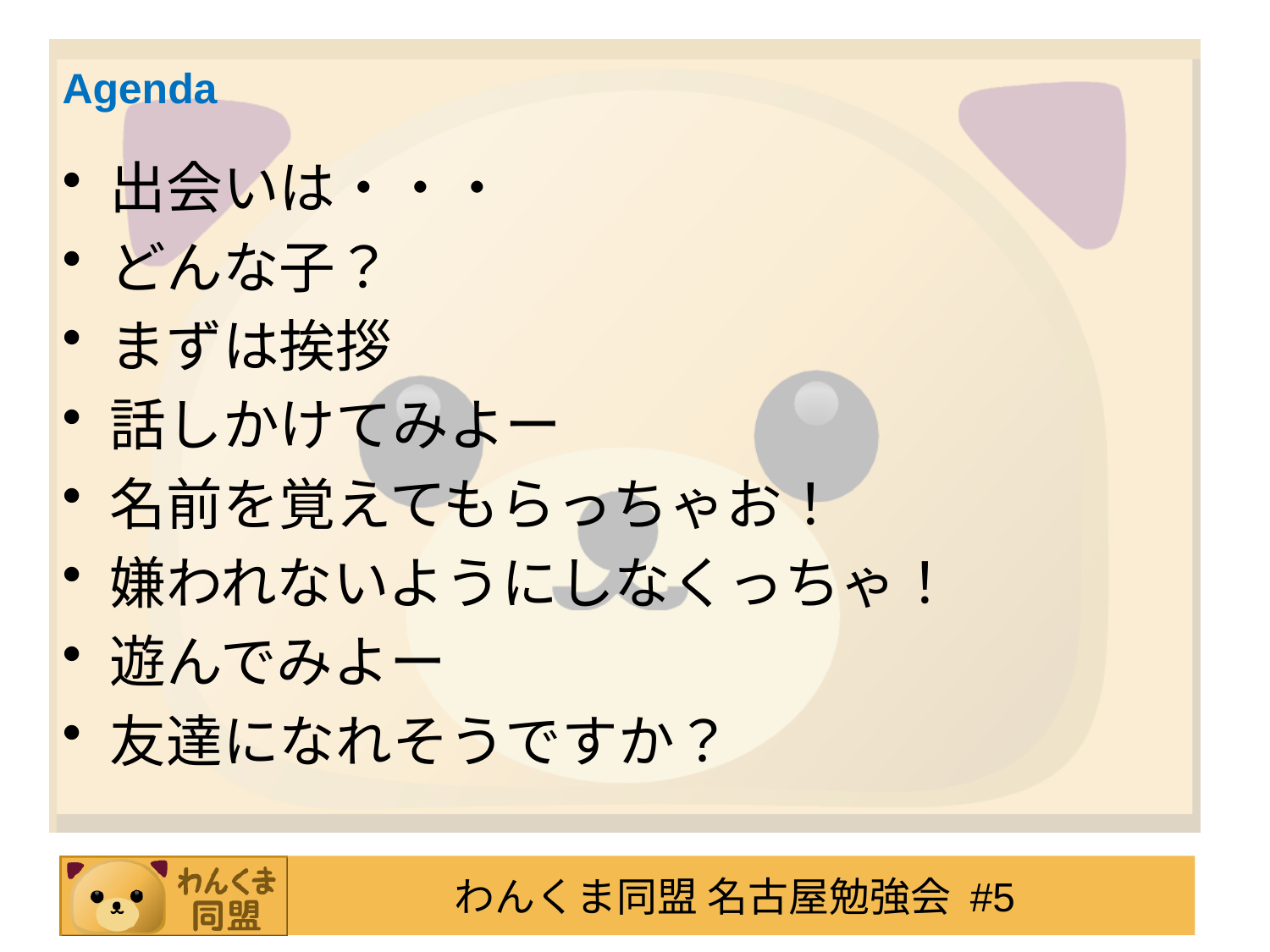

# Agenda
出会いは・・・
どんな子？
まずは挨拶
話しかけてみよー
名前を覚えてもらっちゃお！
嫌われないようにしなくっちゃ！
遊んでみよー
友達になれそうですか？